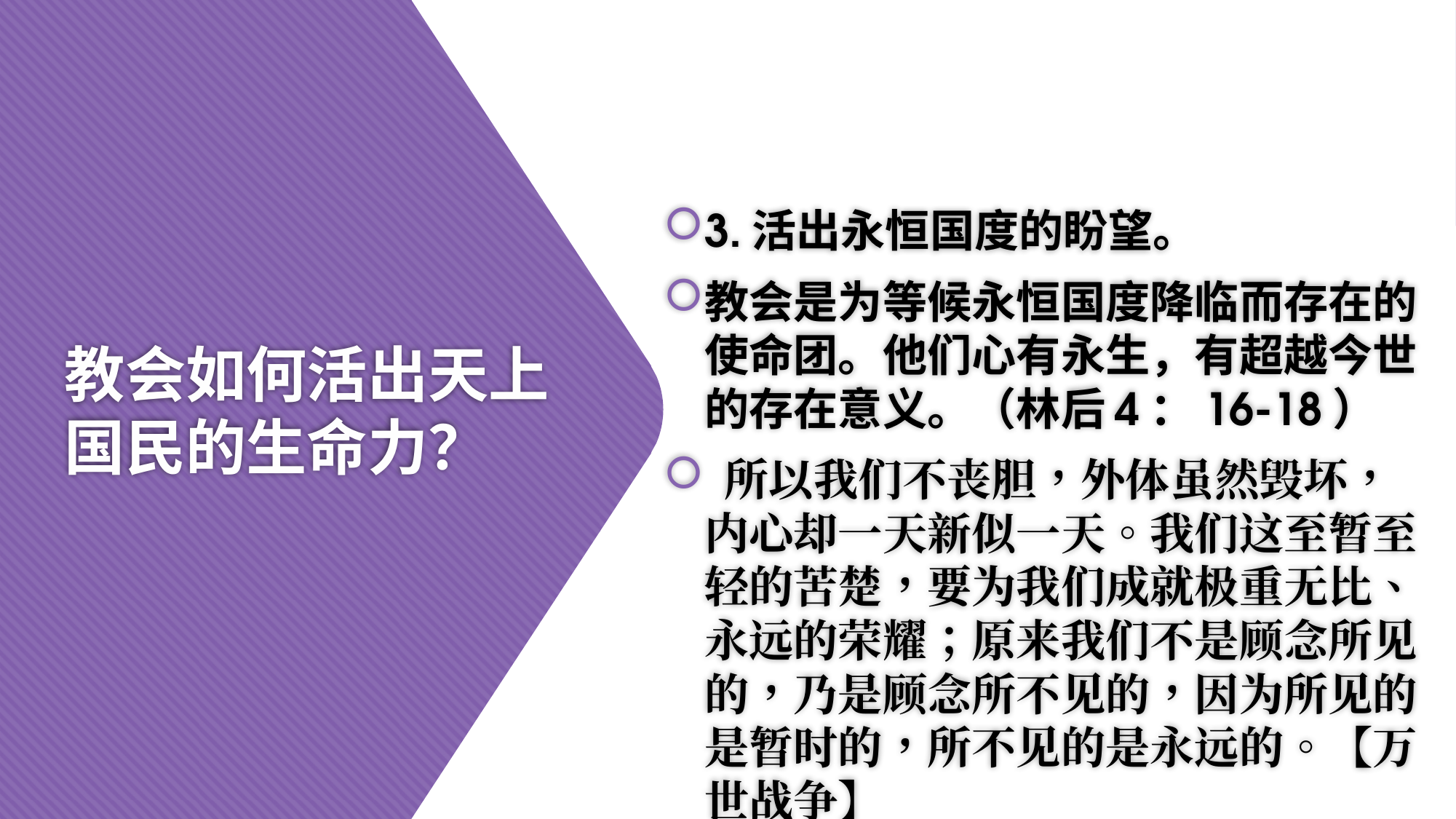

3.活出永恒国度的盼望。
教会是为等候永恒国度降临而存在的使命团。他们心有永生，有超越今世的存在意义。（林后4：16-18）
 所以我们不丧胆，外体虽然毁坏，内心却一天新似一天。我们这至暂至轻的苦楚，要为我们成就极重无比、永远的荣耀；原来我们不是顾念所见的，乃是顾念所不见的，因为所见的是暂时的，所不见的是永远的。【万世战争】

# 教会如何活出天上国民的生命力？